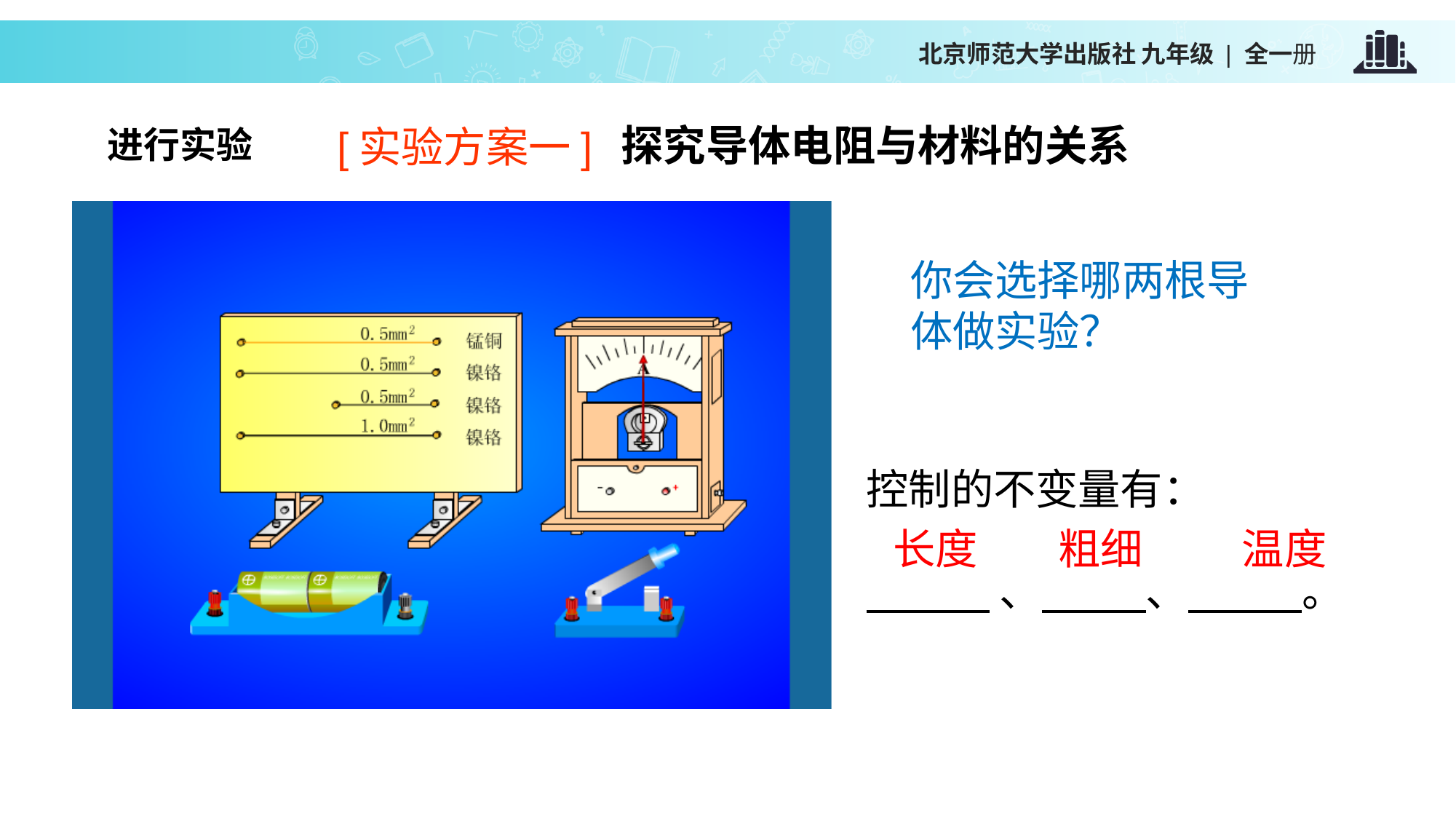

探究导体电阻与材料的关系
[实验方案一]
进行实验
你会选择哪两根导体做实验？
控制的不变量有：
             、           、            。
长度    　粗细　      温度